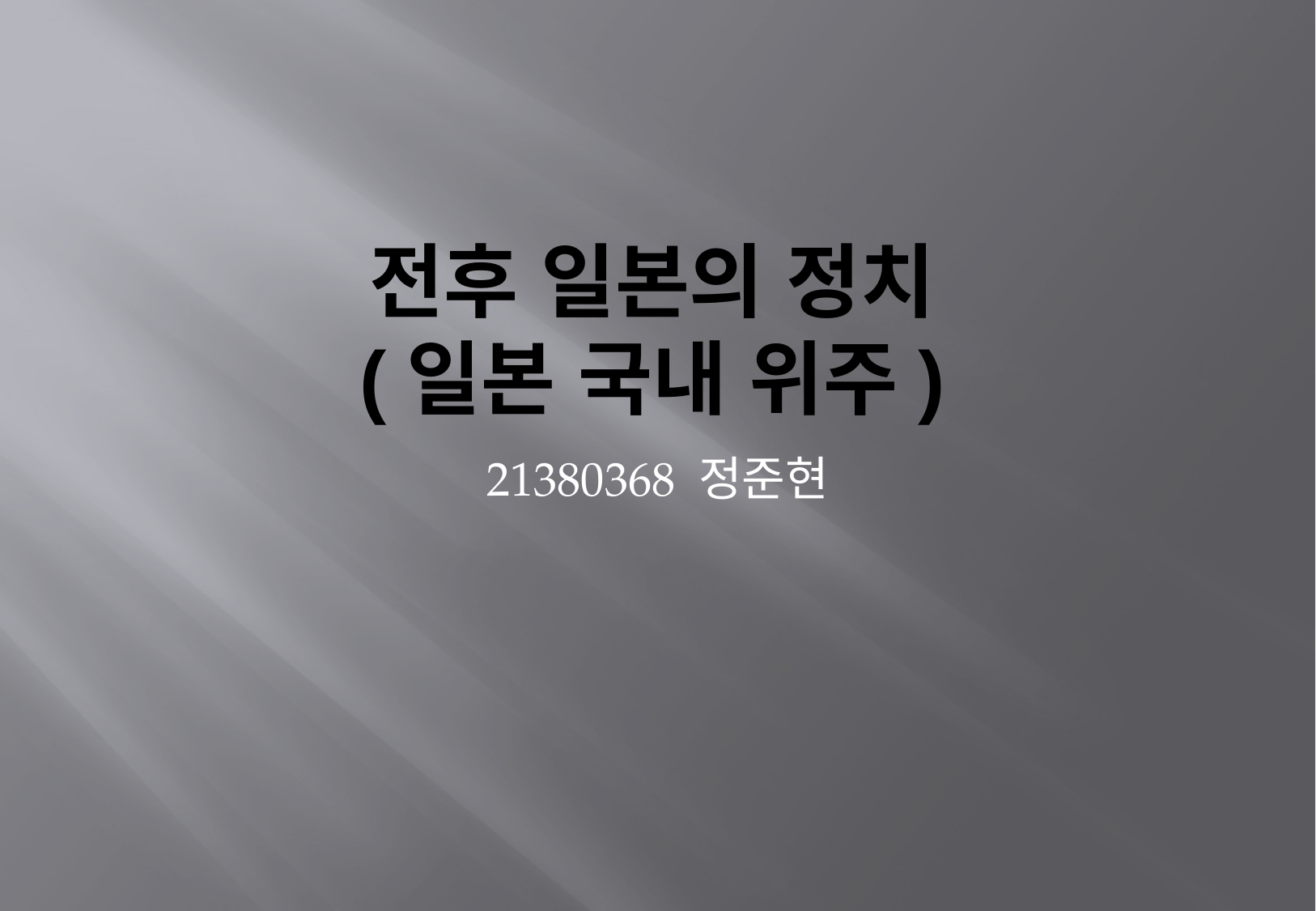

# 전후 일본의 정치 (일본 국내 위주)
21380368 정준현